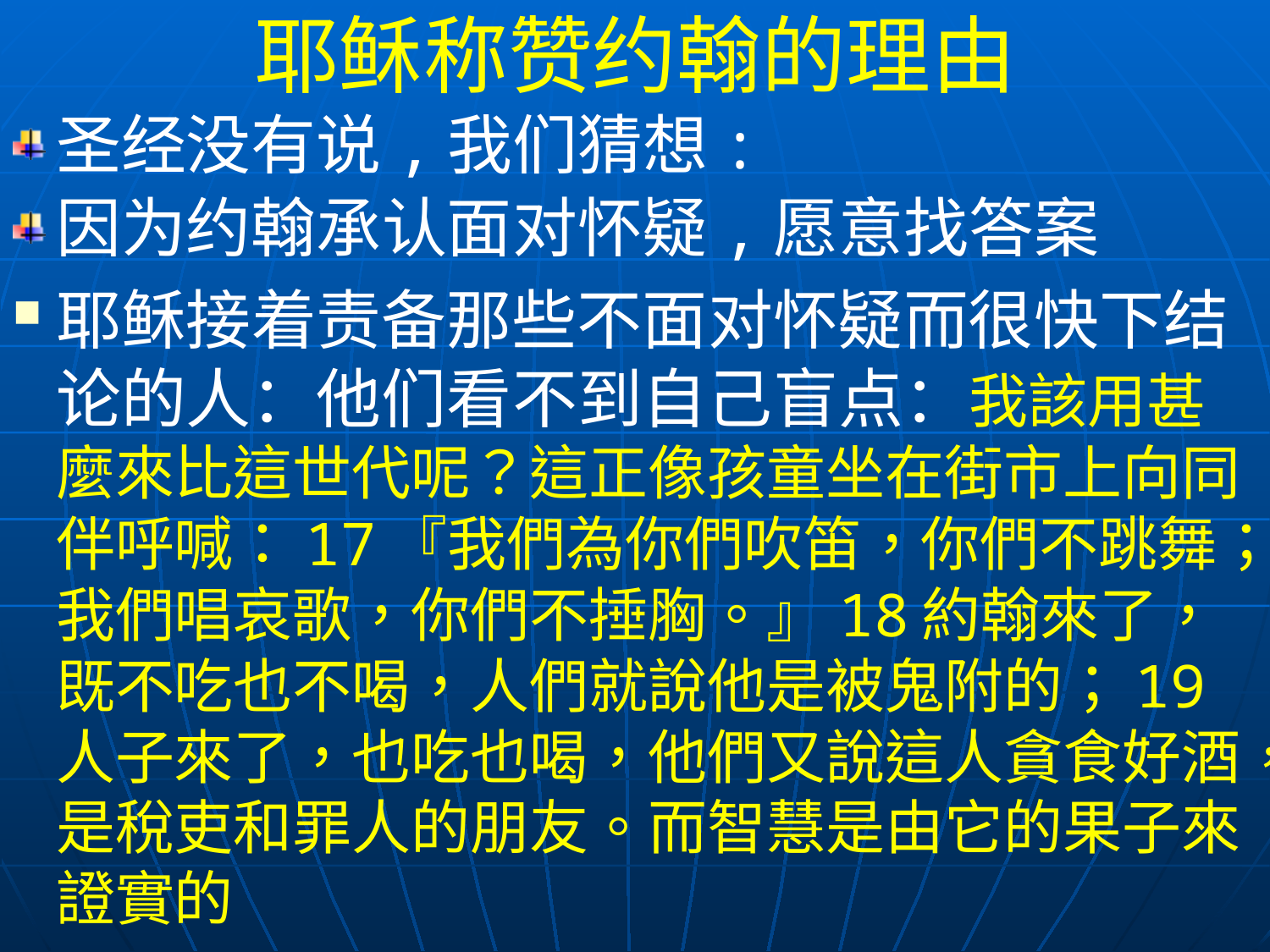

耶稣称赞约翰的理由
圣经没有说,我们猜想:
因为约翰承认面对怀疑,愿意找答案
耶稣接着责备那些不面对怀疑而很快下结论的人：他们看不到自己盲点：我該用甚麼來比這世代呢？這正像孩童坐在街市上向同伴呼喊：17『我們為你們吹笛，你們不跳舞；我們唱哀歌，你們不捶胸。』18約翰來了，既不吃也不喝，人們就說他是被鬼附的；19人子來了，也吃也喝，他們又說這人貪食好酒，是稅吏和罪人的朋友。而智慧是由它的果子來證實的